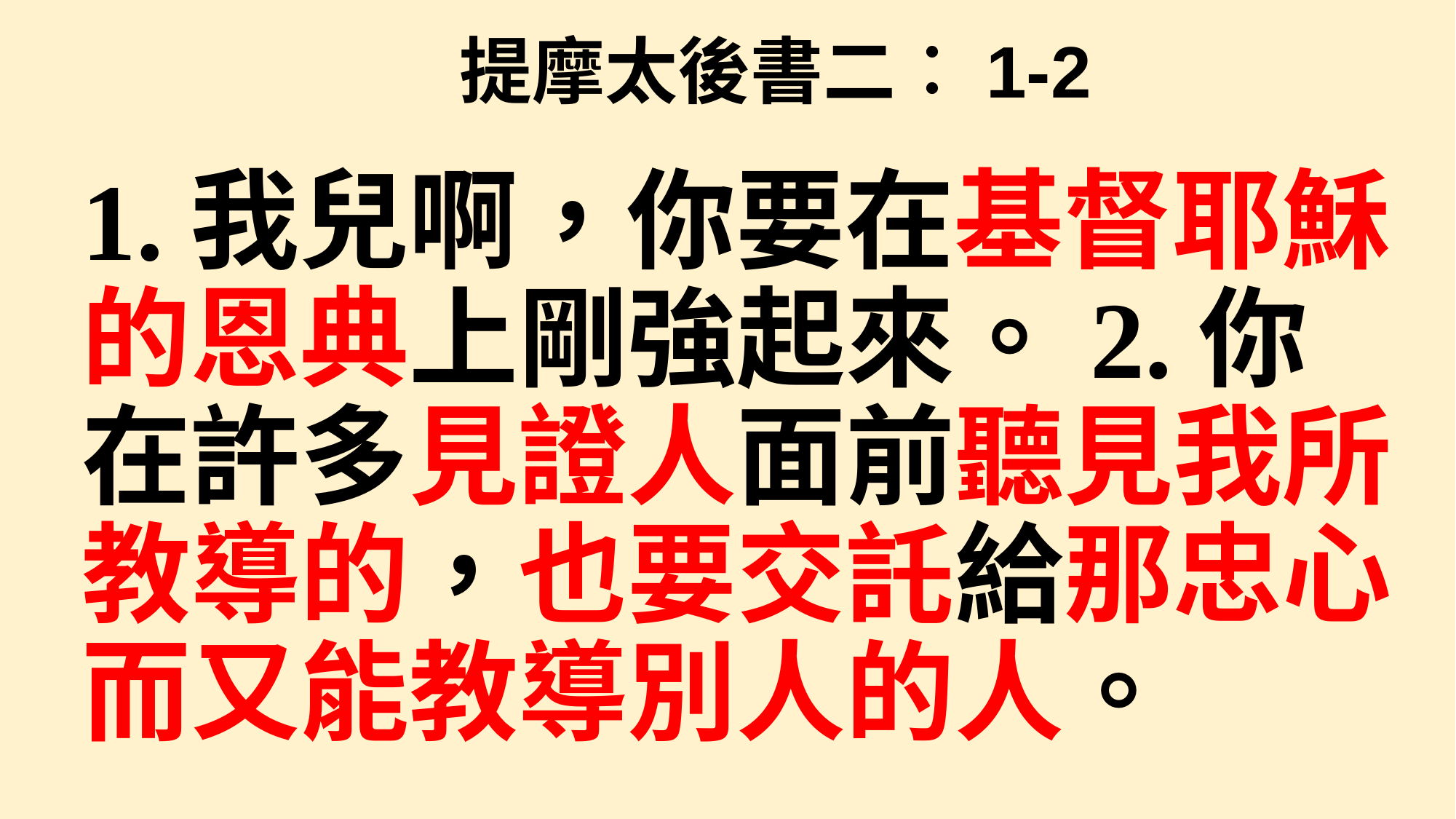

# 提摩太後書二︰1-2
1.我兒啊，你要在基督耶穌的恩典上剛強起來。2.你在許多見證人面前聽見我所教導的，也要交託給那忠心而又能教導別人的人。